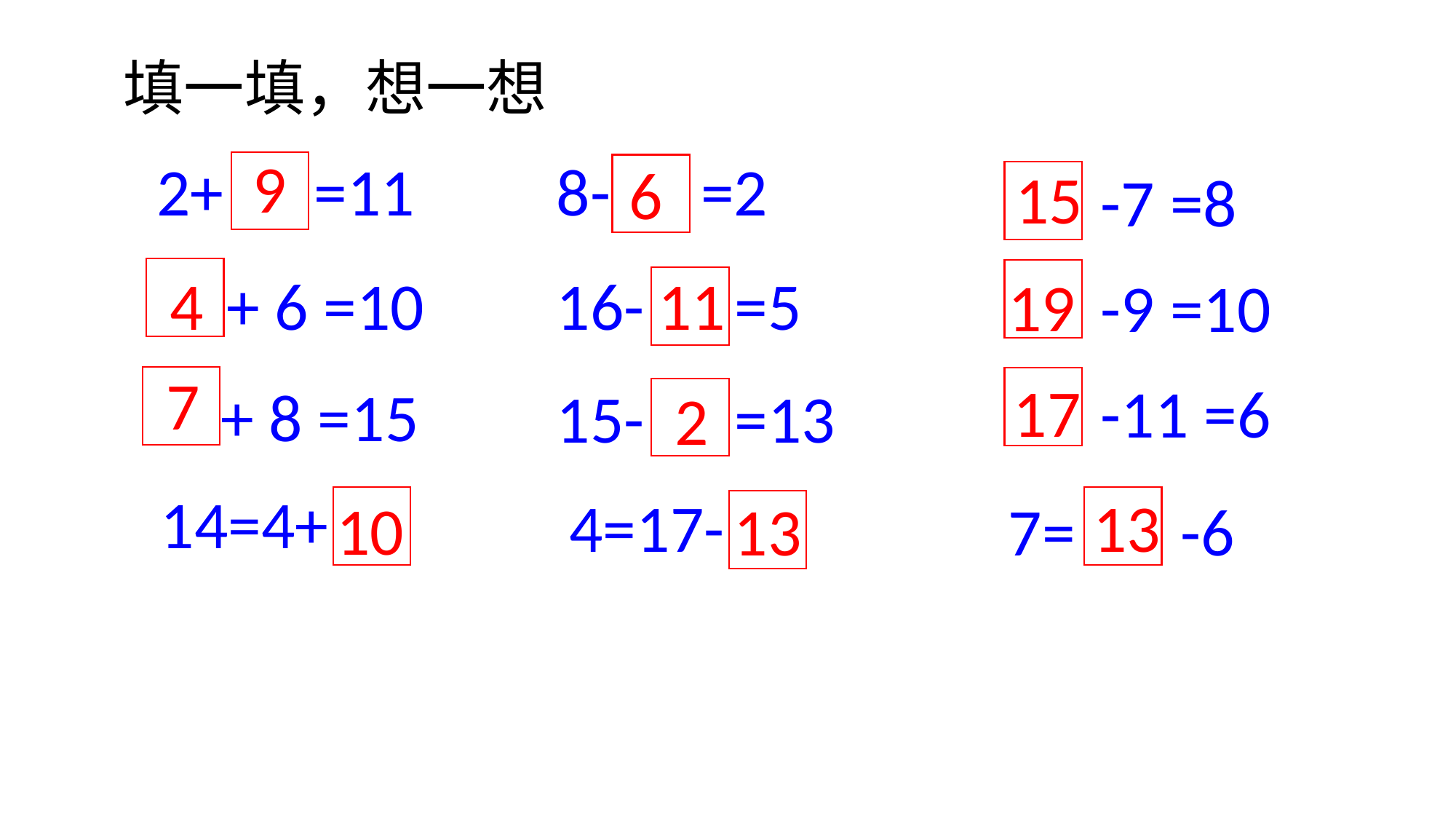

填一填，想一想
9
2+      =11
8-      =2
6

15

        -7 =8

4
11
    + 6 =10
16-      =5

19
        -9 =10

7
17
        -11 =6

    + 8 =15
15-      =13
2

14=4+
13
4=17-
10
  7=       -6
13